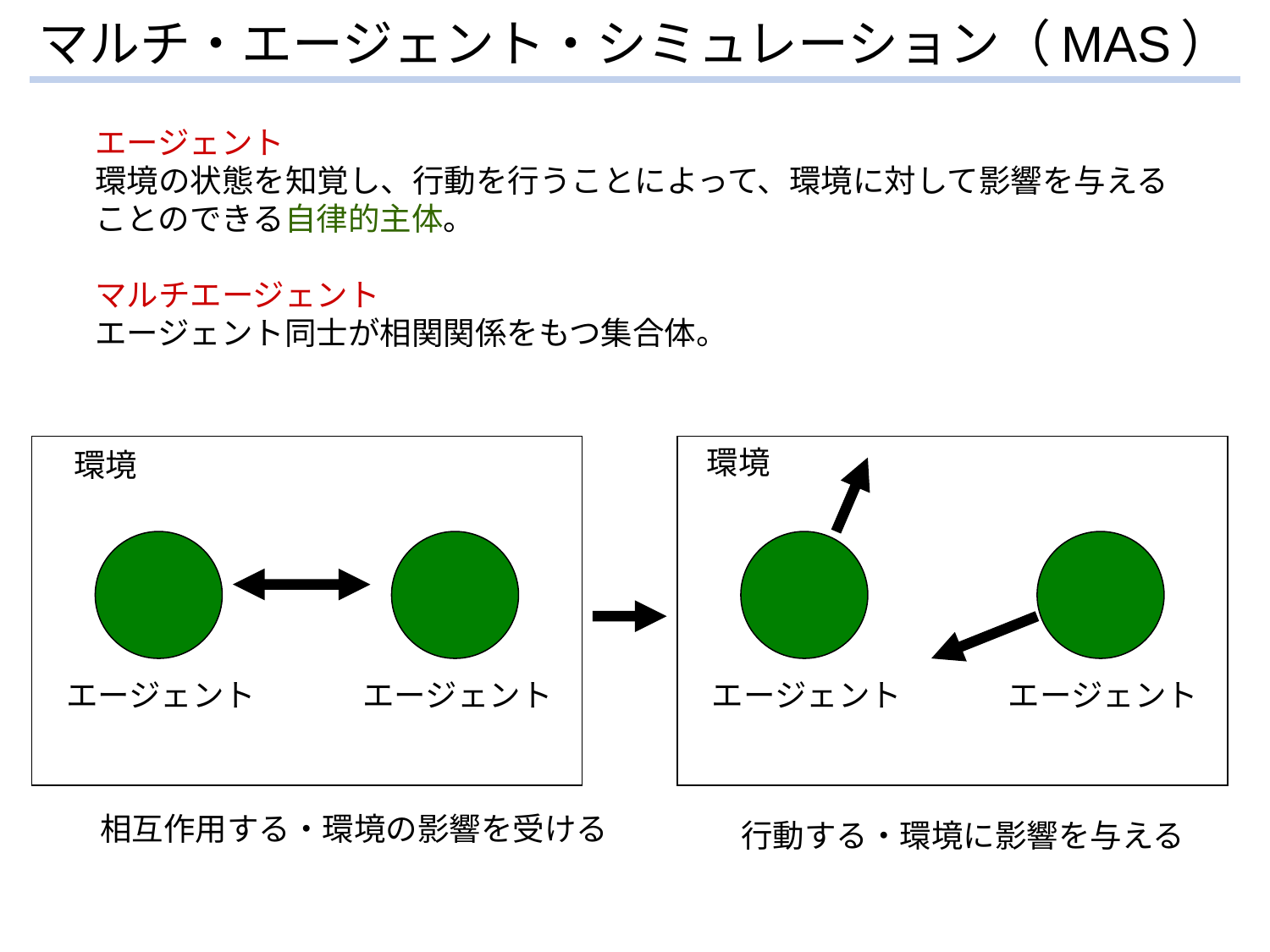

# マルチ・エージェント・シミュレーション（MAS）
エージェント
環境の状態を知覚し、行動を行うことによって、環境に対して影響を与えることのできる自律的主体。

マルチエージェント
エージェント同士が相関関係をもつ集合体。

環境
環境

エージェント
エージェント
エージェント
エージェント
相互作用する・環境の影響を受ける
行動する・環境に影響を与える